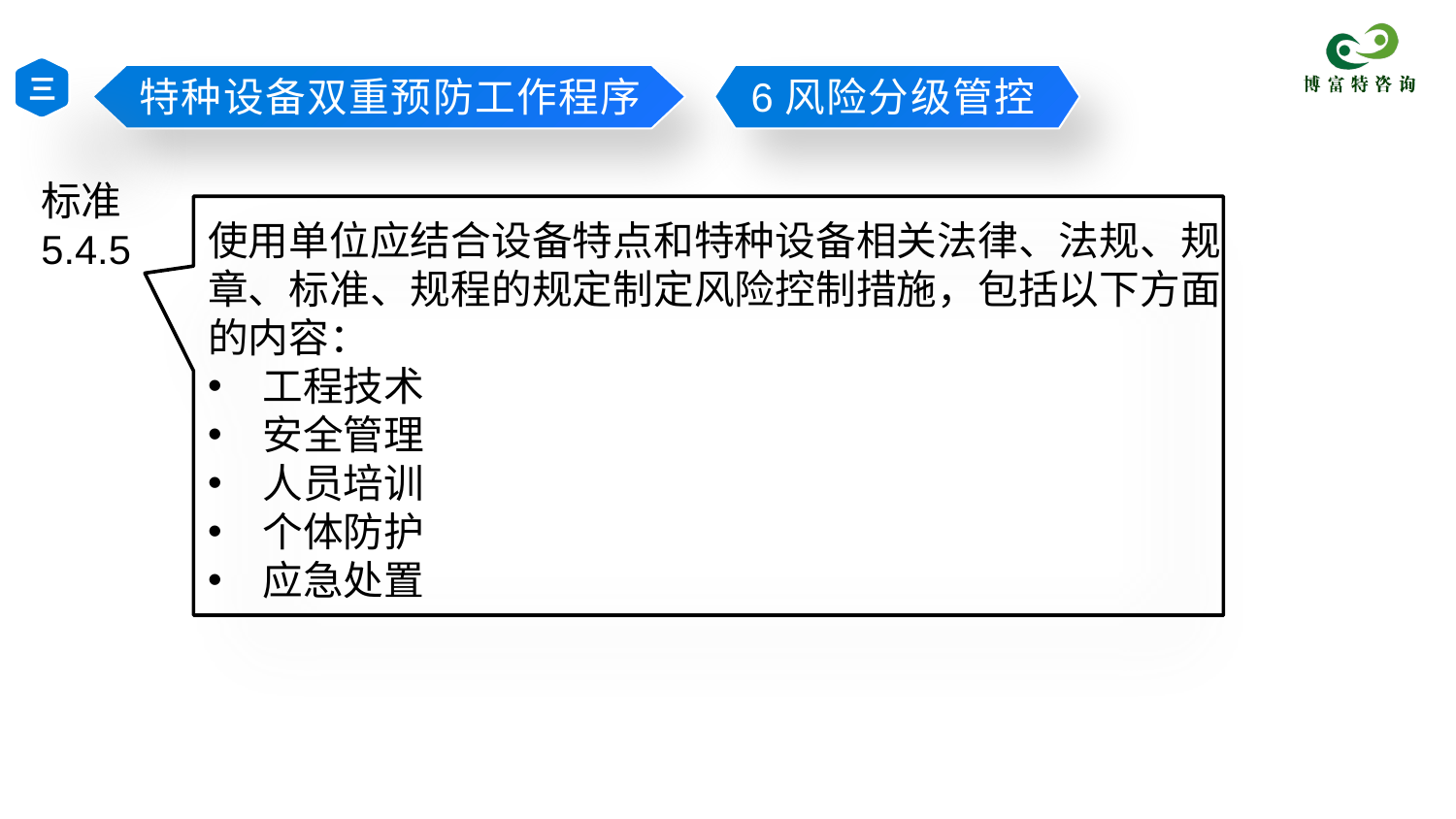

三

特种设备双重预防工作程序

6风险分级管控

使用单位应结合设备特点和特种设备相关法律、法规、规章、标准、规程的规定制定风险控制措施，包括以下方面的内容：
工程技术
安全管理
人员培训
个体防护
应急处置
标准
5.4.5

72